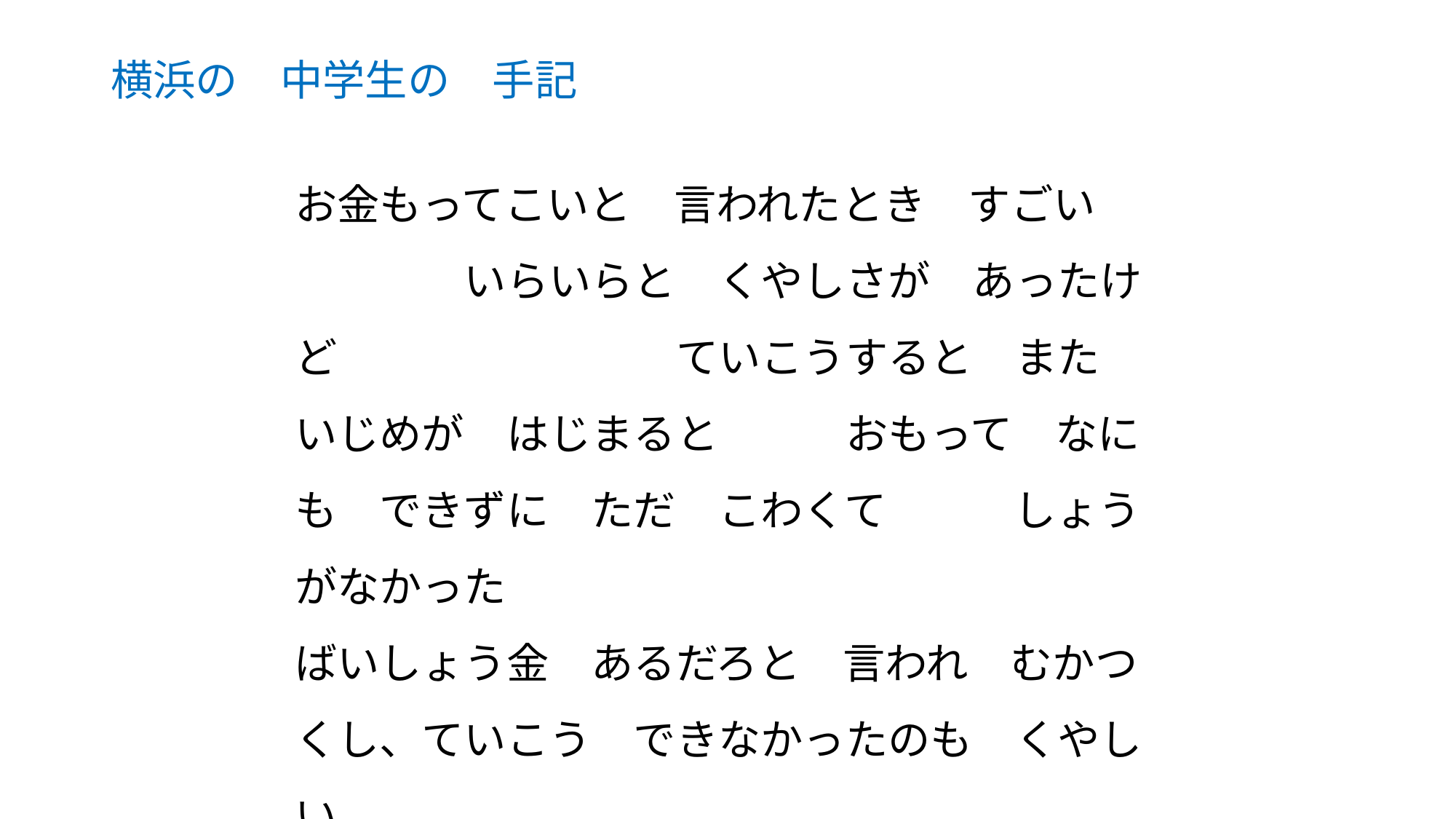

# 横浜の　中学生の　手記
お金もってこいと　言われたとき　すごい　　　　　いらいらと　くやしさが　あったけど　　　　　　　　ていこうすると　また　いじめが　はじまると　　　おもって　なにも　できずに　ただ　こわくて　　　しょうがなかった
ばいしょう金　あるだろと　言われ　むかつくし、ていこう　できなかったのも　くやしい